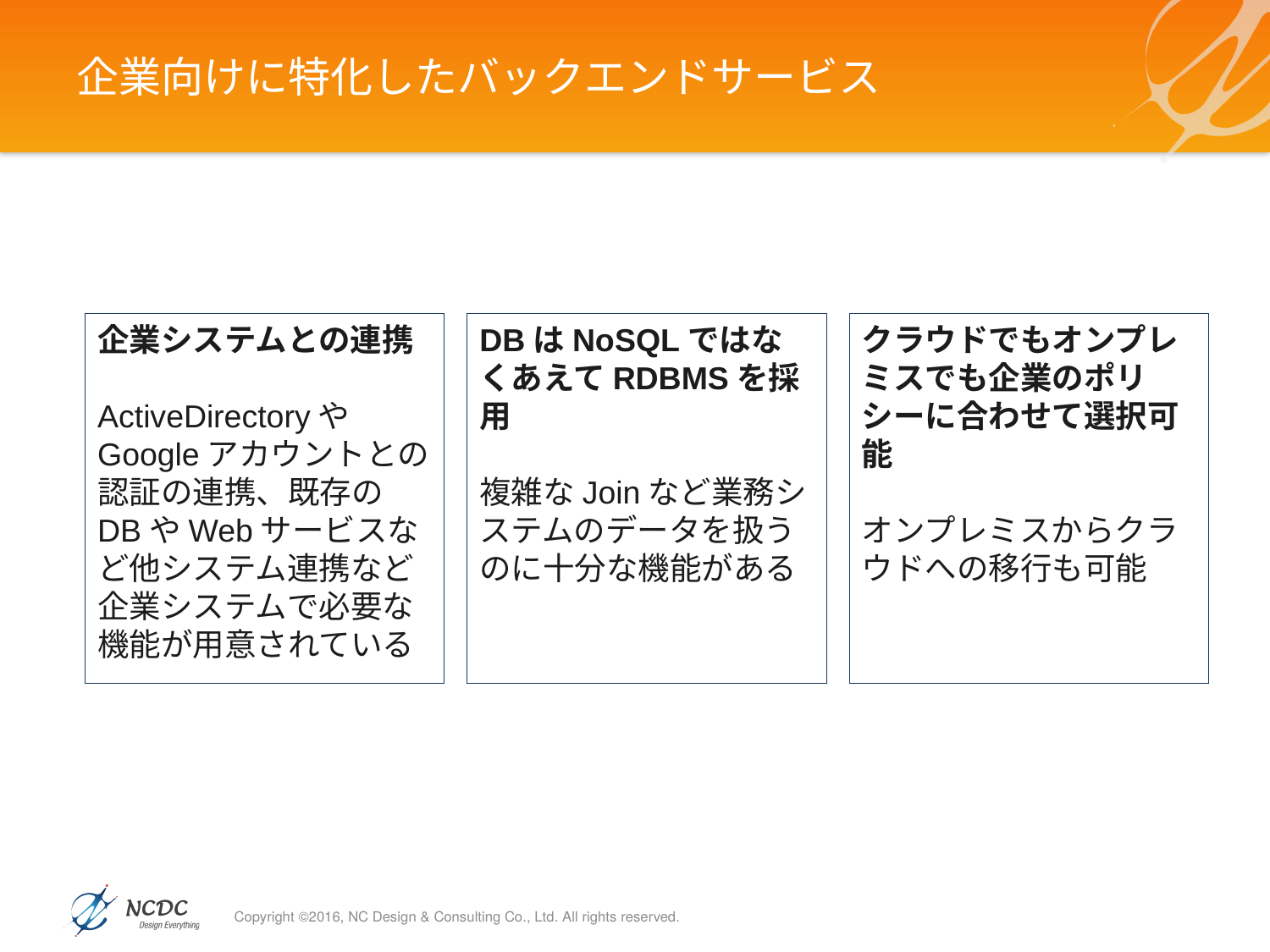

# 企業向けに特化したバックエンドサービス
企業システムとの連携

ActiveDirectoryやGoogleアカウントとの認証の連携、既存のDBやWebサービスなど他システム連携など企業システムで必要な機能が用意されている
DBはNoSQLではなくあえてRDBMSを採用

複雑なJoinなど業務システムのデータを扱うのに十分な機能がある
クラウドでもオンプレミスでも企業のポリシーに合わせて選択可能

オンプレミスからクラウドへの移行も可能